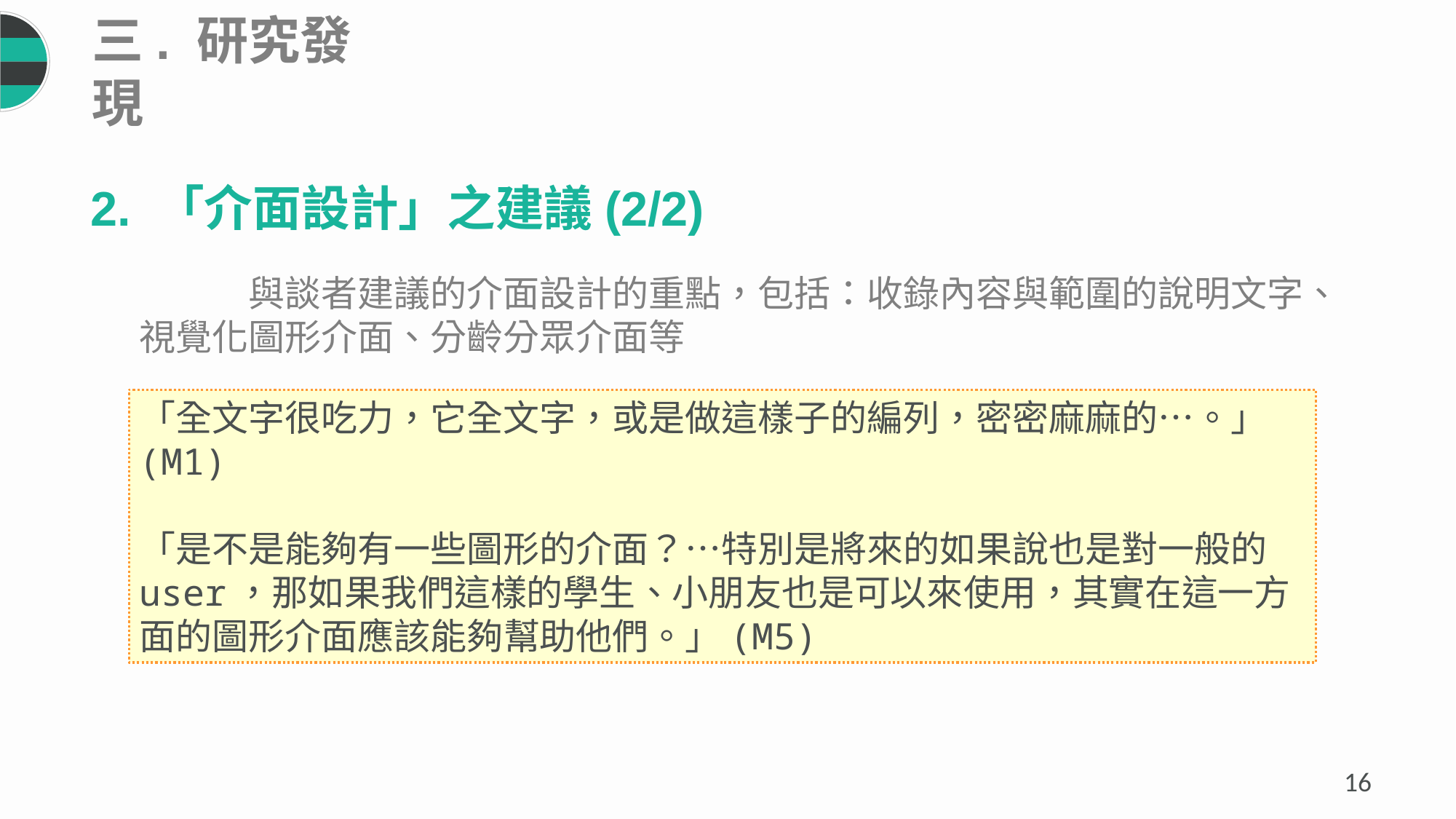

三. 研究發現
2. 「介面設計」之建議(2/2)
	與談者建議的介面設計的重點，包括：收錄內容與範圍的說明文字、視覺化圖形介面、分齡分眾介面等
「全文字很吃力，它全文字，或是做這樣子的編列，密密麻麻的…。」(M1)

「是不是能夠有一些圖形的介面？…特別是將來的如果說也是對一般的user，那如果我們這樣的學生、小朋友也是可以來使用，其實在這一方面的圖形介面應該能夠幫助他們。」(M5)
16